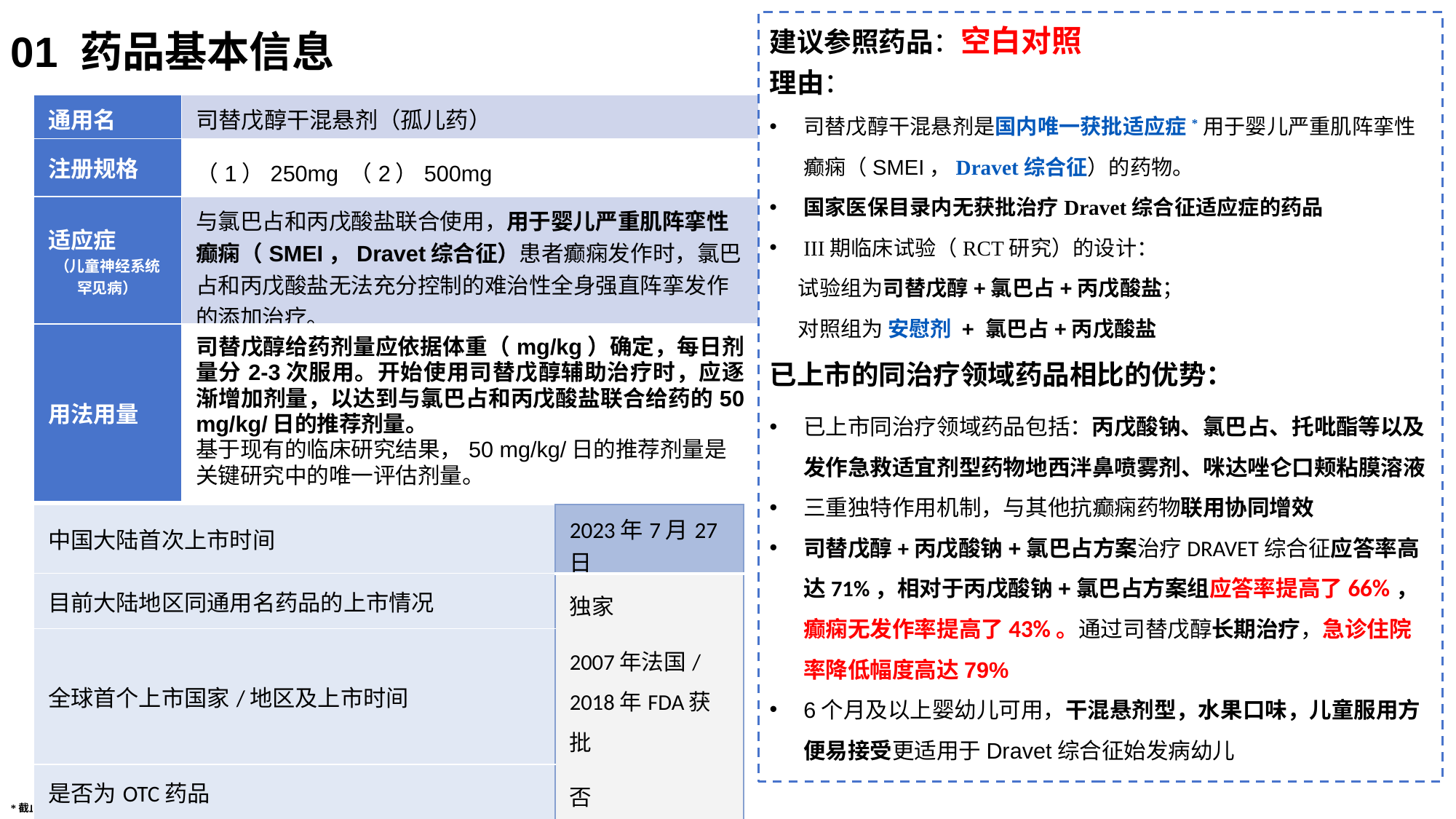

01 药品基本信息
建议参照药品：空白对照
理由：
司替戊醇干混悬剂是国内唯一获批适应症*用于婴儿严重肌阵挛性癫痫（SMEI，Dravet综合征）的药物。
国家医保目录内无获批治疗Dravet综合征适应症的药品
III期临床试验（RCT研究）的设计：
     试验组为司替戊醇+氯巴占+丙戊酸盐；
     对照组为 安慰剂 + 氯巴占+丙戊酸盐
已上市的同治疗领域药品相比的优势：
已上市同治疗领域药品包括：丙戊酸钠、氯巴占、托吡酯等以及发作急救适宜剂型药物地西泮鼻喷雾剂、咪达唑仑口颊粘膜溶液
三重独特作用机制，与其他抗癫痫药物联用协同增效
司替戊醇+丙戊酸钠+氯巴占方案治疗DRAVET综合征应答率高达71%，相对于丙戊酸钠+氯巴占方案组应答率提高了66%，癫痫无发作率提高了43%。通过司替戊醇长期治疗，急诊住院率降低幅度高达79%
6个月及以上婴幼儿可用，干混悬剂型，水果口味，儿童服用方便易接受更适用于Dravet综合征始发病幼儿

| 通用名 | 司替戊醇干混悬剂（孤儿药） |
| --- | --- |
| 注册规格 | （1）250mg （2）500mg |
| 适应症 （儿童神经系统罕见病） | 与氯巴占和丙戊酸盐联合使用，用于婴儿严重肌阵挛性癫痫（SMEI，Dravet综合征）患者癫痫发作时，氯巴占和丙戊酸盐无法充分控制的难治性全身强直阵挛发作的添加治疗。 |
| 用法用量 | 司替戊醇给药剂量应依据体重（mg/kg）确定，每日剂量分2-3次服用。开始使用司替戊醇辅助治疗时，应逐渐增加剂量，以达到与氯巴占和丙戊酸盐联合给药的50 mg/kg/日的推荐剂量。 基于现有的临床研究结果，50 mg/kg/日的推荐剂量是关键研究中的唯一评估剂量。 |
#
| 中国大陆首次上市时间 | 2023年7月27日 |
| --- | --- |
| 目前大陆地区同通用名药品的上市情况 | 独家 |
| 全球首个上市国家/地区及上市时间 | 2007年法国/2018年FDA获批 |
| 是否为OTC药品 | 否 |
*截止日期为2024年7月，中国内地唯一
| 通用名 | 司替戊醇干混悬剂（孤儿药） |
| --- | --- |
| 注册规格 | （1）250mg （2）500mg |